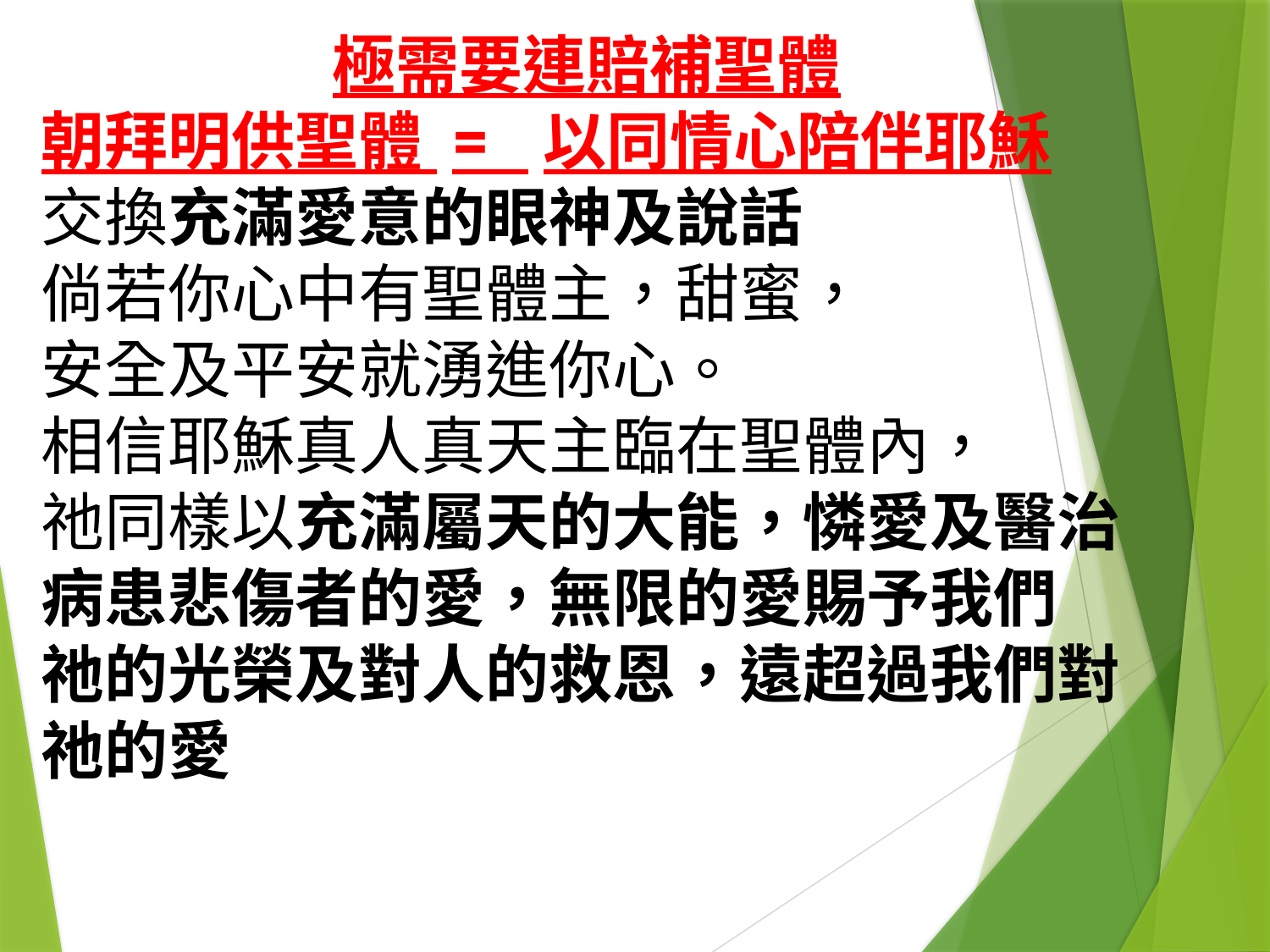

極需要連賠補聖體
朝拜明供聖體 = 以同情心陪伴耶穌
交換充滿愛意的眼神及說話
倘若你心中有聖體主，甜蜜，
安全及平安就湧進你心。
相信耶穌真人真天主臨在聖體內，
祂同樣以充滿屬天的大能，憐愛及醫治病患悲傷者的愛，無限的愛賜予我們
祂的光榮及對人的救恩，遠超過我們對祂的愛